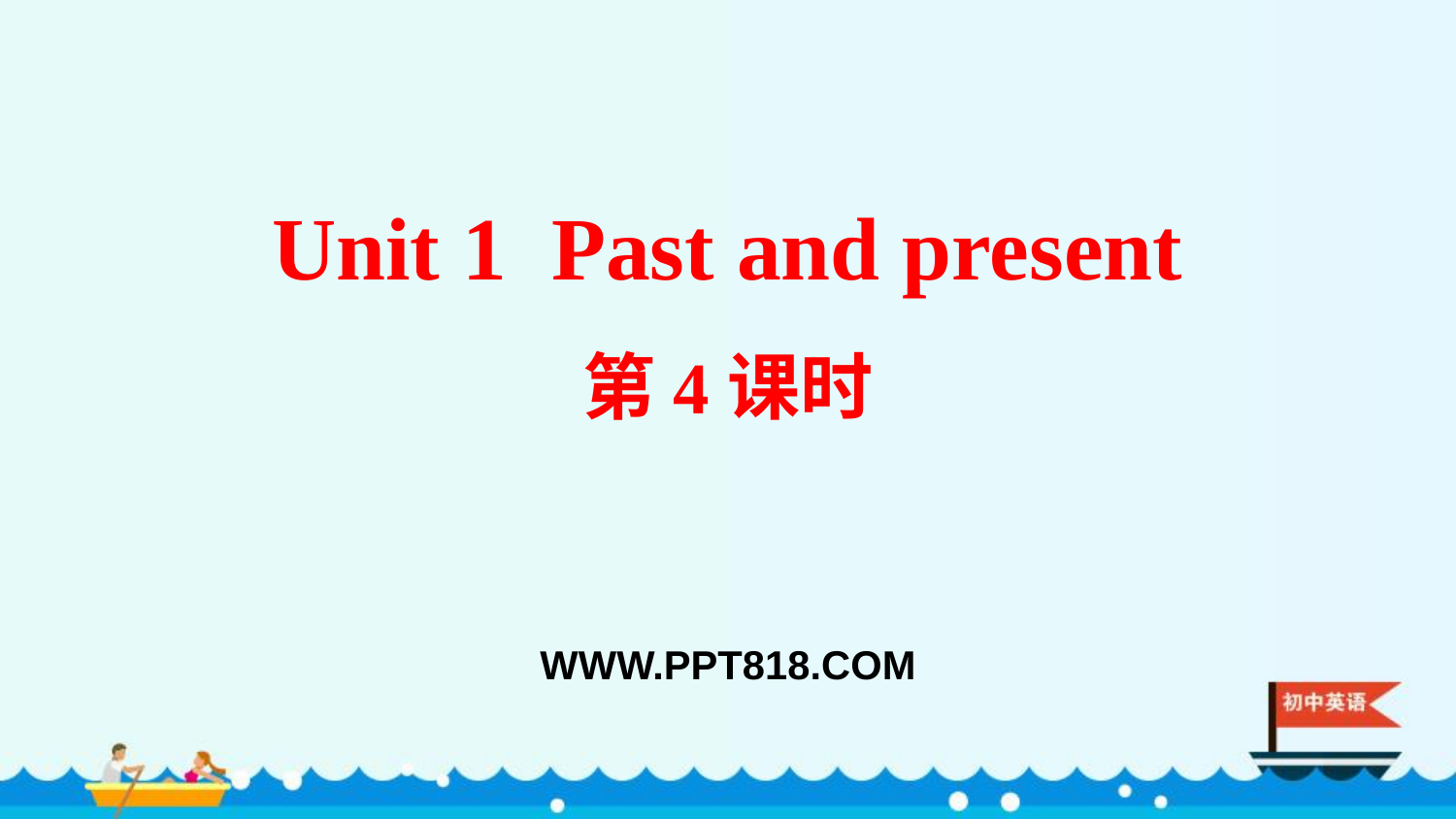

Unit 1  Past and present
第4课时
WWW.PPT818.COM